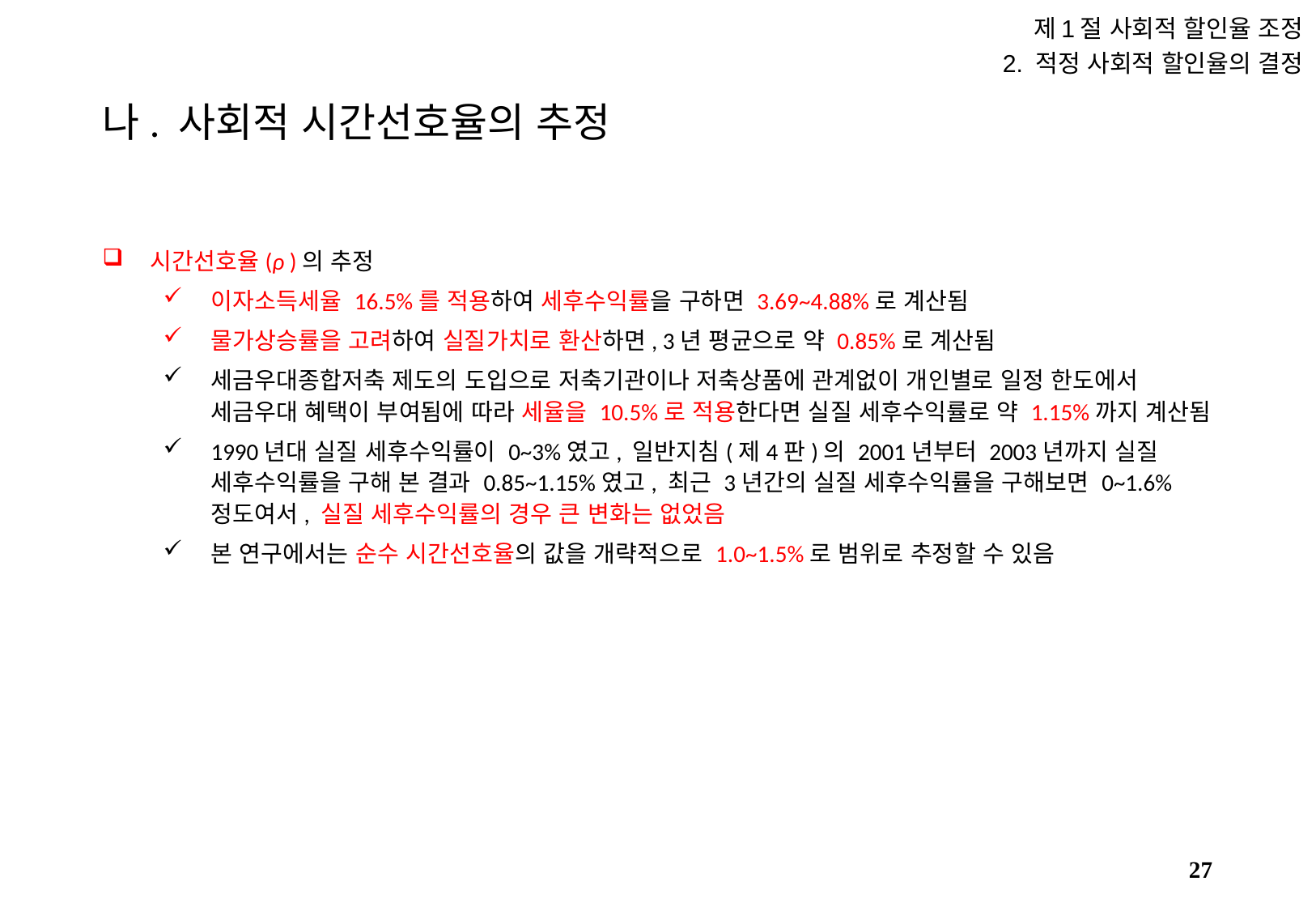

제1절 사회적 할인율 조정
2. 적정 사회적 할인율의 결정
# 나. 사회적 시간선호율의 추정
시간선호율(ρ )의 추정
이자소득세율 16.5%를 적용하여 세후수익률을 구하면 3.69~4.88%로 계산됨
물가상승률을 고려하여 실질가치로 환산하면, 3년 평균으로 약 0.85%로 계산됨
세금우대종합저축 제도의 도입으로 저축기관이나 저축상품에 관계없이 개인별로 일정 한도에서 세금우대 혜택이 부여됨에 따라 세율을 10.5%로 적용한다면 실질 세후수익률로 약 1.15%까지 계산됨
1990년대 실질 세후수익률이 0~3%였고, 일반지침(제4판)의 2001년부터 2003년까지 실질 세후수익률을 구해 본 결과 0.85~1.15%였고, 최근 3년간의 실질 세후수익률을 구해보면 0~1.6% 정도여서, 실질 세후수익률의 경우 큰 변화는 없었음
본 연구에서는 순수 시간선호율의 값을 개략적으로 1.0~1.5%로 범위로 추정할 수 있음

27